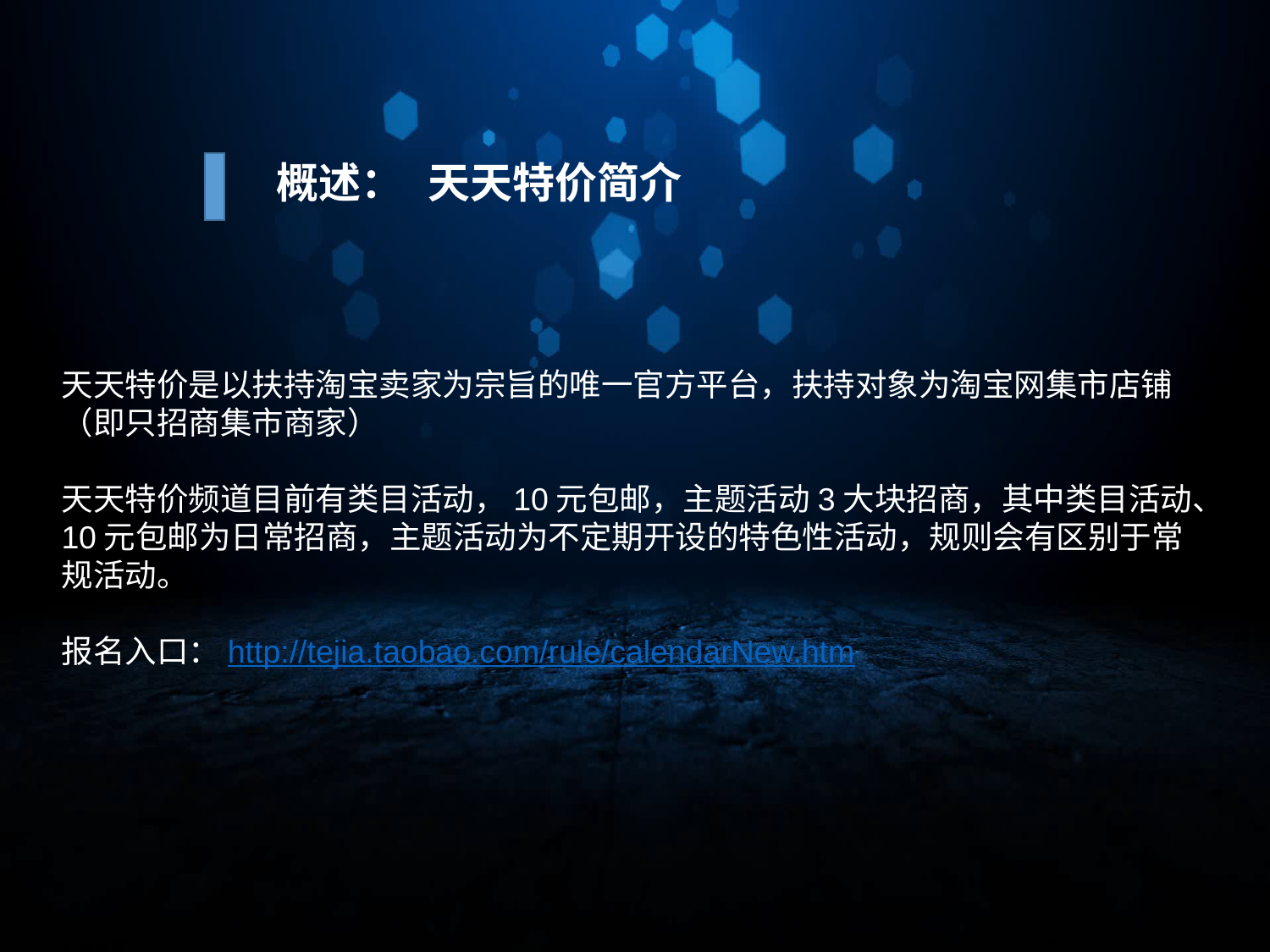

概述：
天天特价简介

天天特价是以扶持淘宝卖家为宗旨的唯一官方平台，扶持对象为淘宝网集市店铺（即只招商集市商家）

天天特价频道目前有类目活动，10元包邮，主题活动3大块招商，其中类目活动、10元包邮为日常招商，主题活动为不定期开设的特色性活动，规则会有区别于常规活动。

报名入口：http://tejia.taobao.com/rule/calendarNew.htm